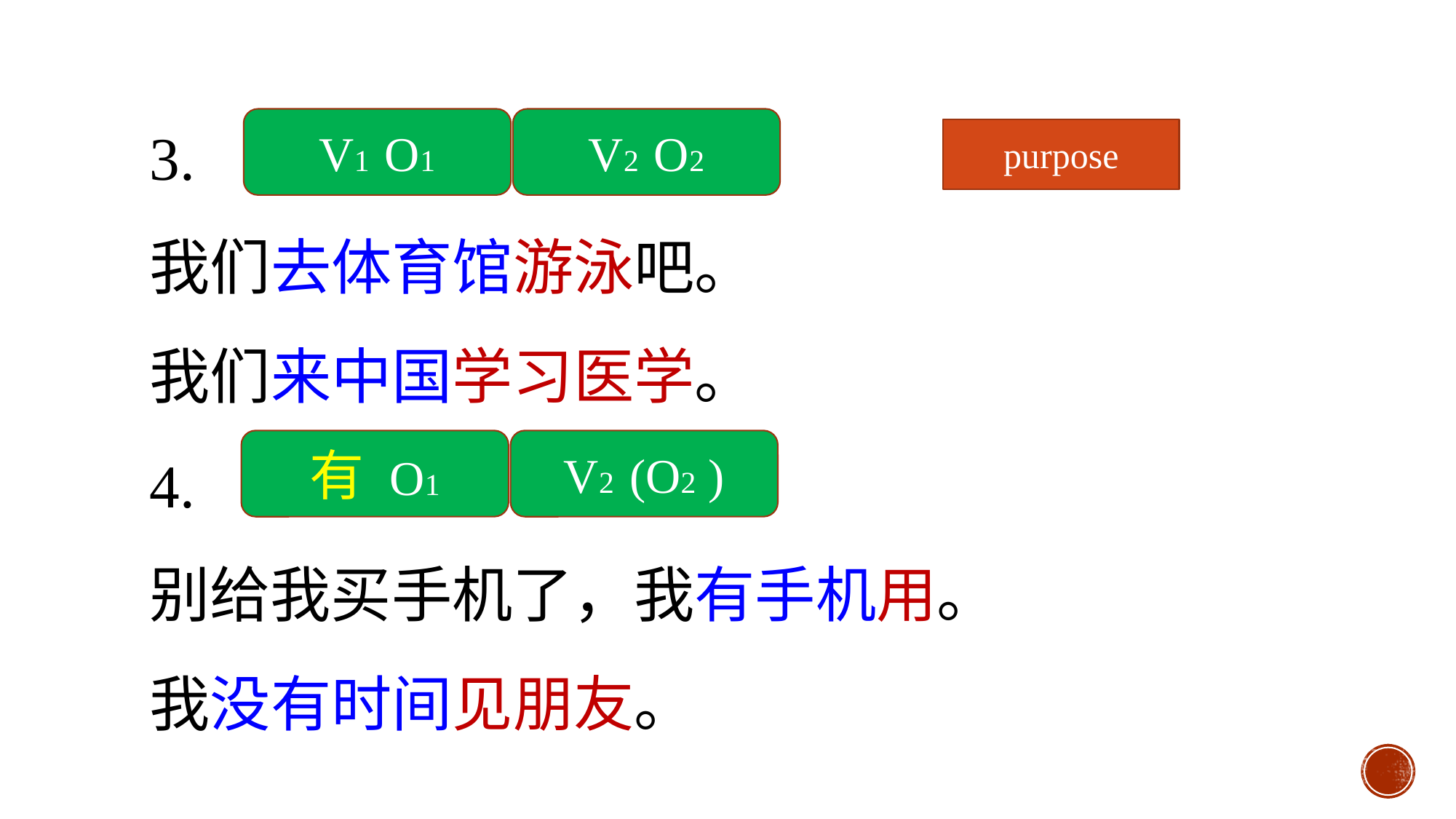

3.
我们去体育馆游泳吧。
我们来中国学习医学。
4.
别给我买手机了，我有手机用。
我没有时间见朋友。
V1  O1
V2  O2
purpose
有 O1
V2  (O2 )